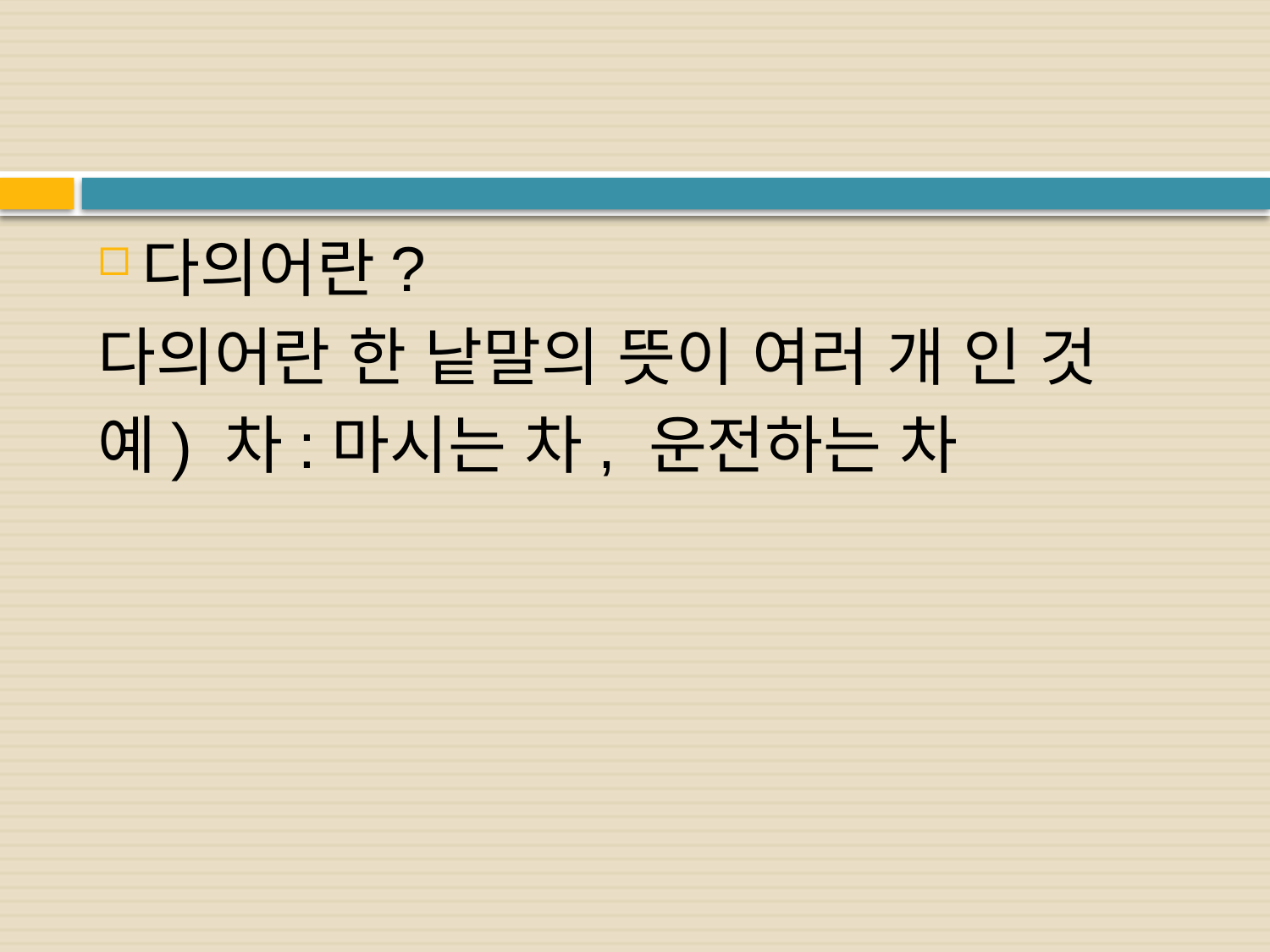

다의어란?
다의어란 한 낱말의 뜻이 여러 개 인 것
예) 차:마시는 차, 운전하는 차